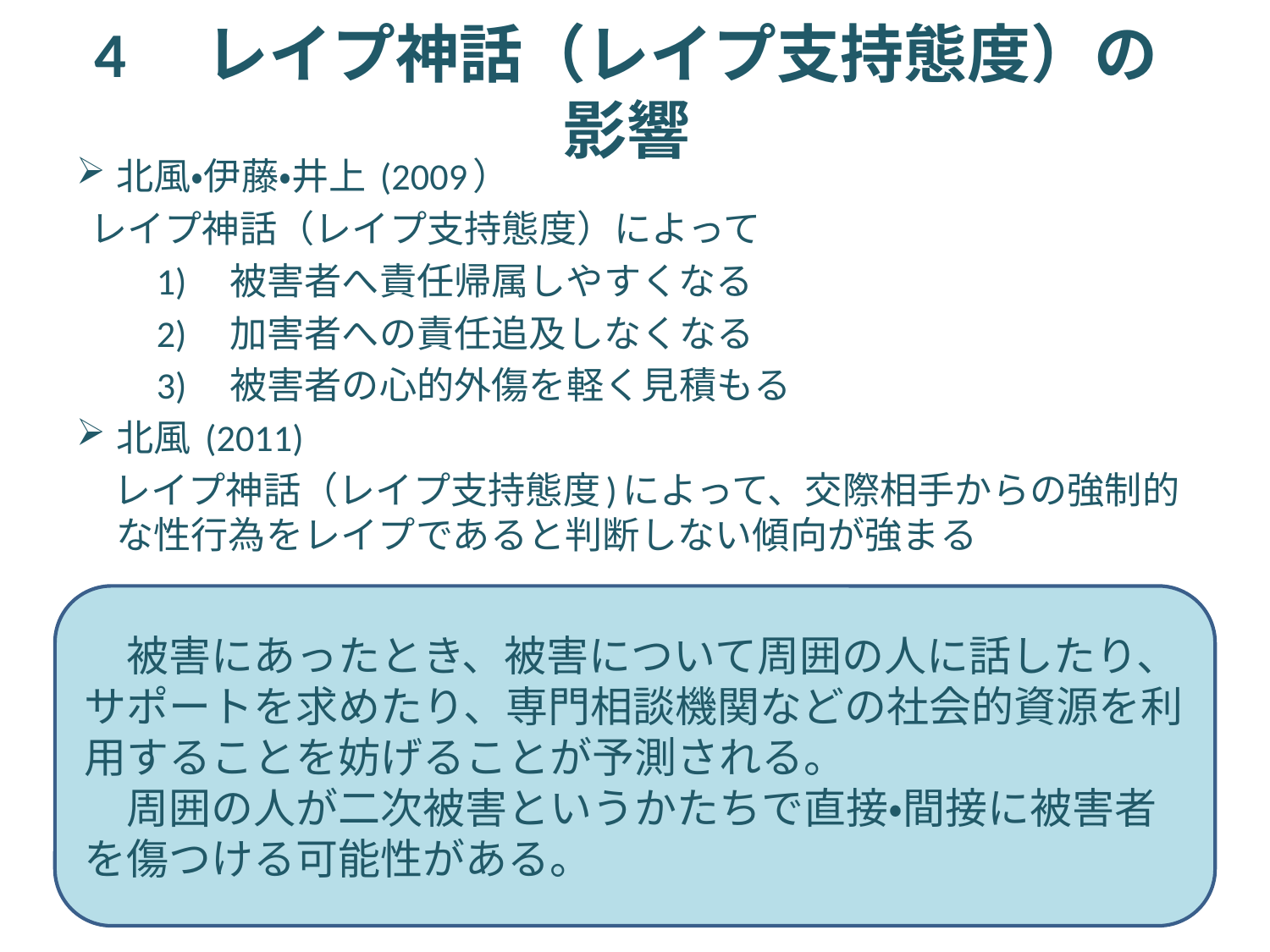

# 4　レイプ神話（レイプ支持態度）の影響
北風・伊藤・井上 (2009）
 レイプ神話（レイプ支持態度）によって
　　1)　被害者へ責任帰属しやすくなる
　　2)　加害者への責任追及しなくなる
　　3)　被害者の心的外傷を軽く見積もる
北風 (2011)
　レイプ神話（レイプ支持態度)によって、交際相手からの強制的な性行為をレイプであると判断しない傾向が強まる

　被害にあったとき、被害について周囲の人に話したり、サポートを求めたり、専門相談機関などの社会的資源を利用することを妨げることが予測される。
　周囲の人が二次被害というかたちで直接・間接に被害者を傷つける可能性がある。
5